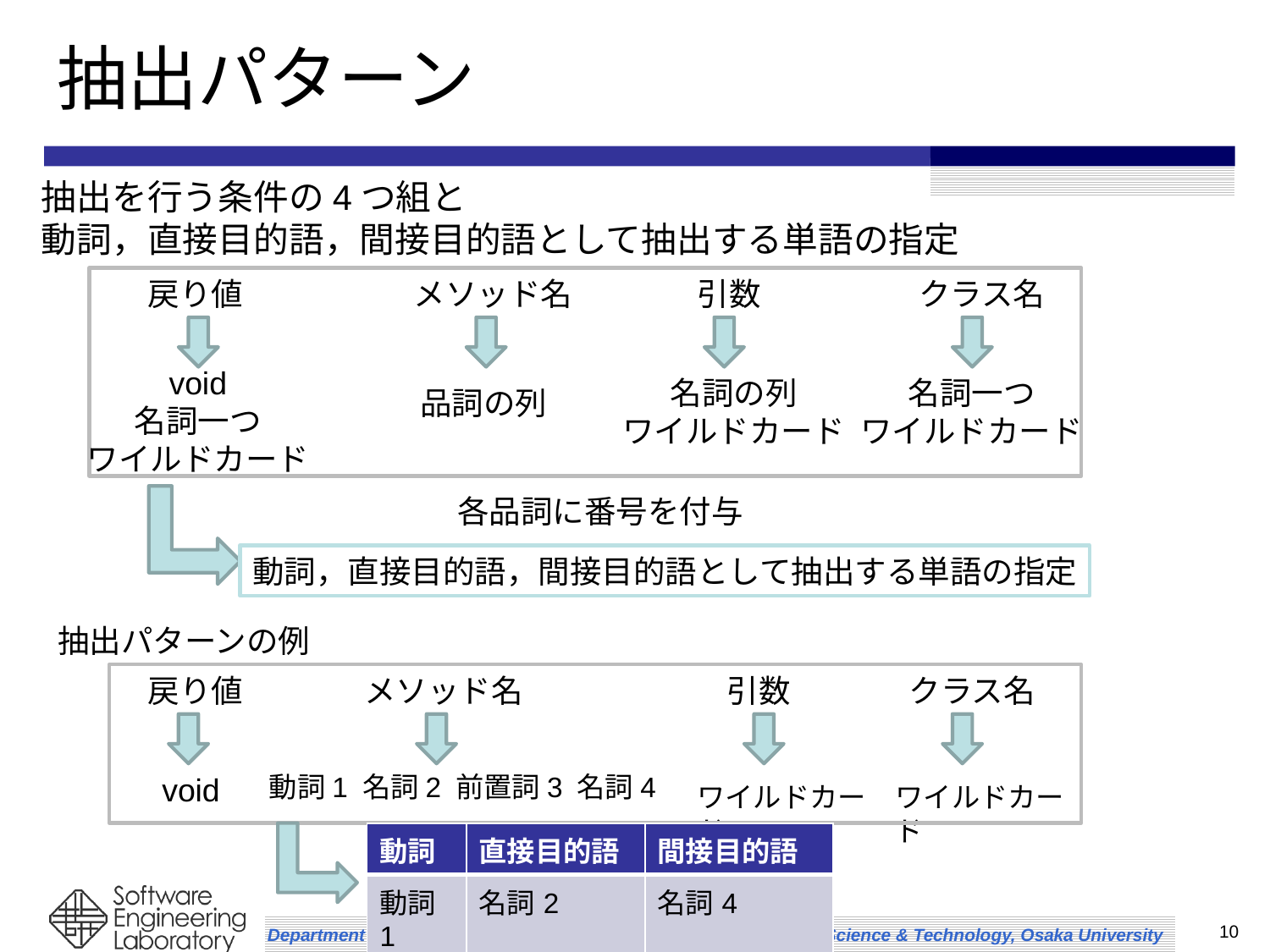

# 抽出パターン
抽出を行う条件の4つ組と
動詞，直接目的語，間接目的語として抽出する単語の指定

戻り値
メソッド名
引数
クラス名

void
名詞一つ
ワイルドカード
名詞の列
ワイルドカード
名詞一つ
ワイルドカード
品詞の列
各品詞に番号を付与

動詞，直接目的語，間接目的語として抽出する単語の指定
抽出パターンの例

戻り値
メソッド名
引数
クラス名

void
動詞1 名詞2 前置詞3 名詞4
ワイルドカード
ワイルドカード

| 動詞 | 直接目的語 | 間接目的語 |
| --- | --- | --- |
| 動詞1 | 名詞2 | 名詞4 |
10